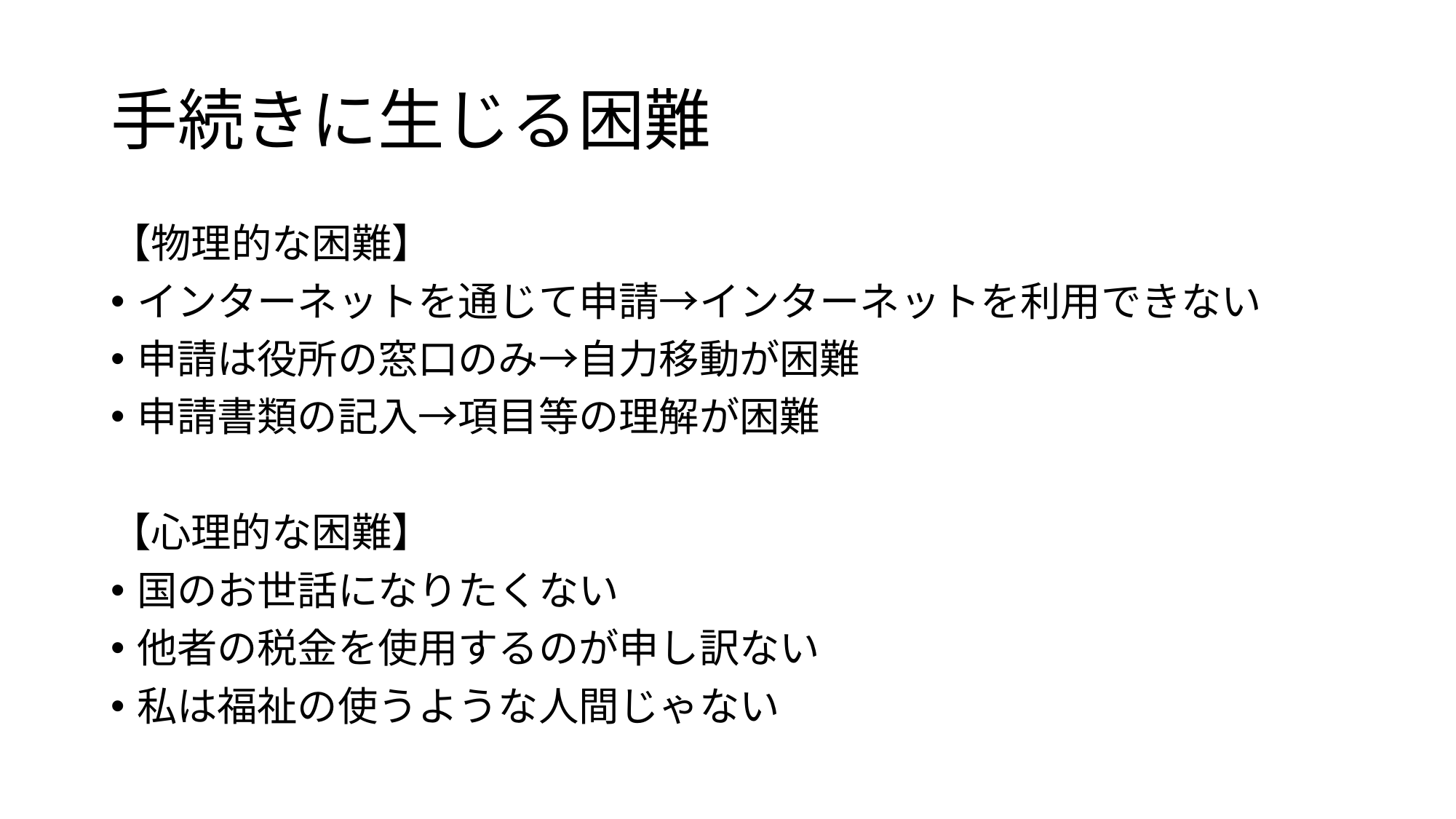

# 手続きに生じる困難
【物理的な困難】
インターネットを通じて申請→インターネットを利用できない
申請は役所の窓口のみ→自力移動が困難
申請書類の記入→項目等の理解が困難

【心理的な困難】
国のお世話になりたくない
他者の税金を使用するのが申し訳ない
私は福祉の使うような人間じゃない